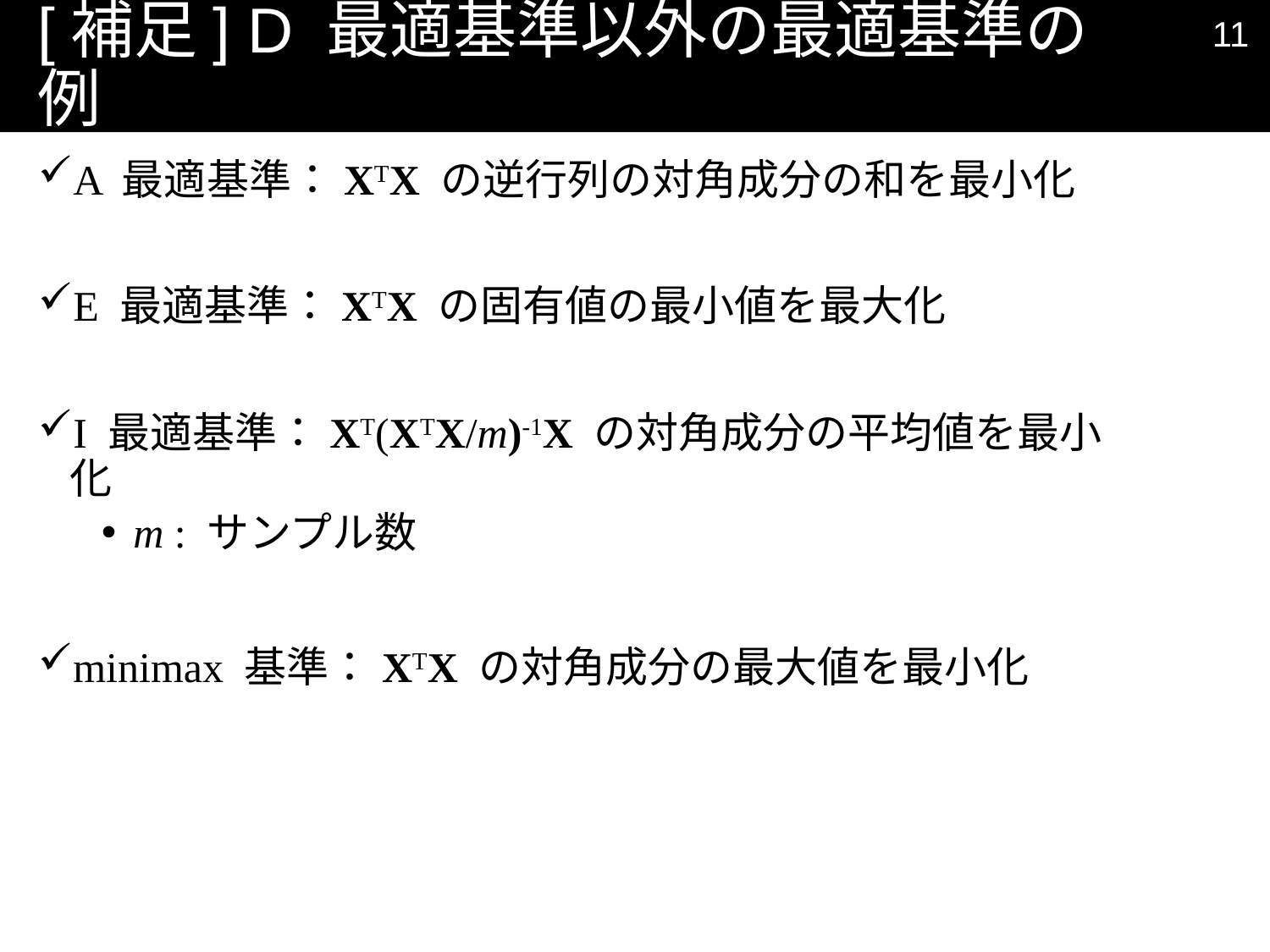

11
# [補足] D 最適基準以外の最適基準の例
A 最適基準：XTX の逆行列の対角成分の和を最小化

E 最適基準：XTX の固有値の最小値を最大化

I 最適基準：XT(XTX/m)-1X の対角成分の平均値を最小化
m : サンプル数

minimax 基準：XTX の対角成分の最大値を最小化